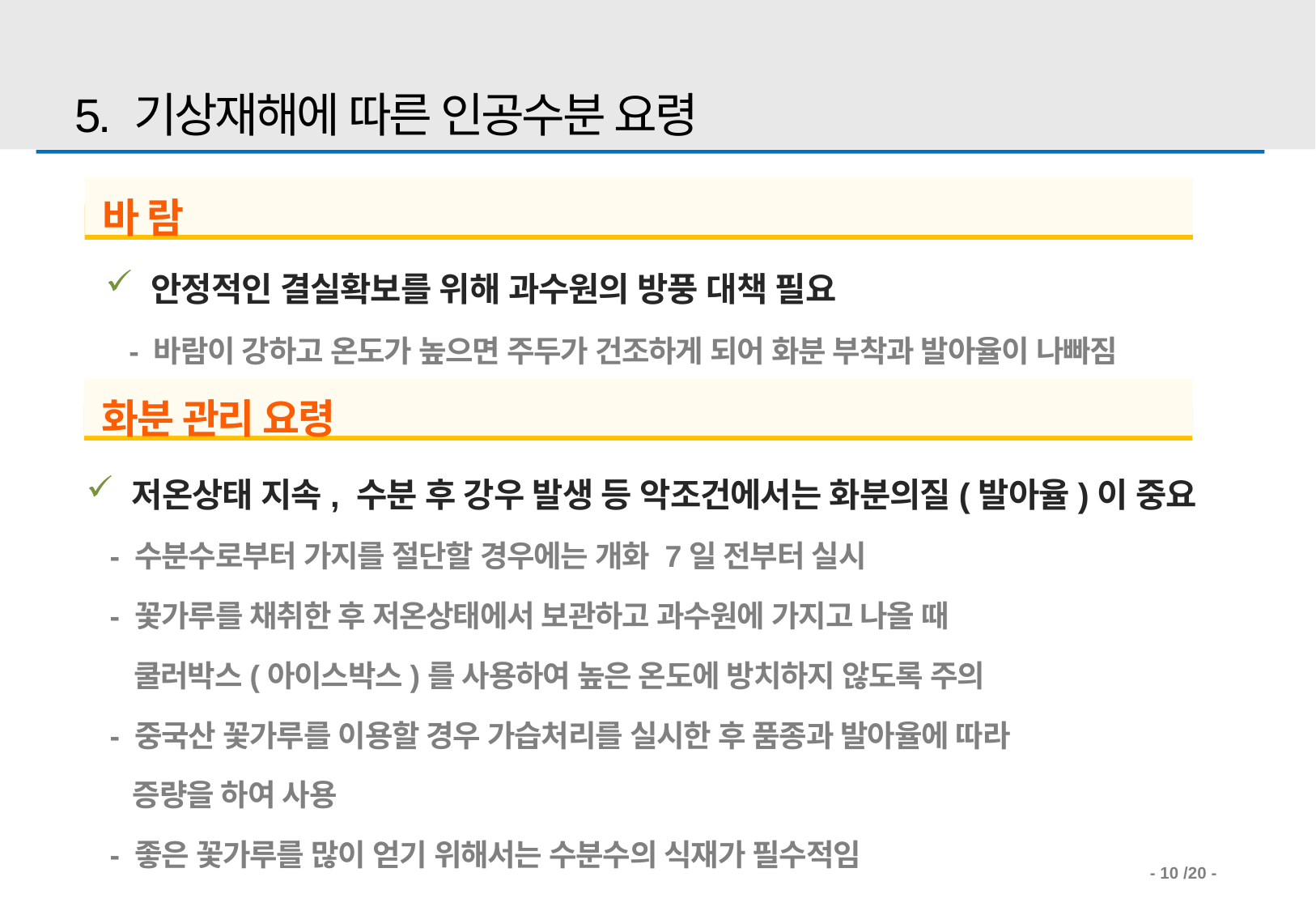

5. 기상재해에 따른 인공수분 요령

바 람
 안정적인 결실확보를 위해 과수원의 방풍 대책 필요
   - 바람이 강하고 온도가 높으면 주두가 건조하게 되어 화분 부착과 발아율이 나빠짐

화분 관리 요령
 저온상태 지속, 수분 후 강우 발생 등 악조건에서는 화분의질(발아율)이 중요
   - 수분수로부터 가지를 절단할 경우에는 개화 7일 전부터 실시
   - 꽃가루를 채취한 후 저온상태에서 보관하고 과수원에 가지고 나올 때
      쿨러박스(아이스박스)를 사용하여 높은 온도에 방치하지 않도록 주의
   - 중국산 꽃가루를 이용할 경우 가습처리를 실시한 후 품종과 발아율에 따라
      증량을 하여 사용
   - 좋은 꽃가루를 많이 얻기 위해서는 수분수의 식재가 필수적임